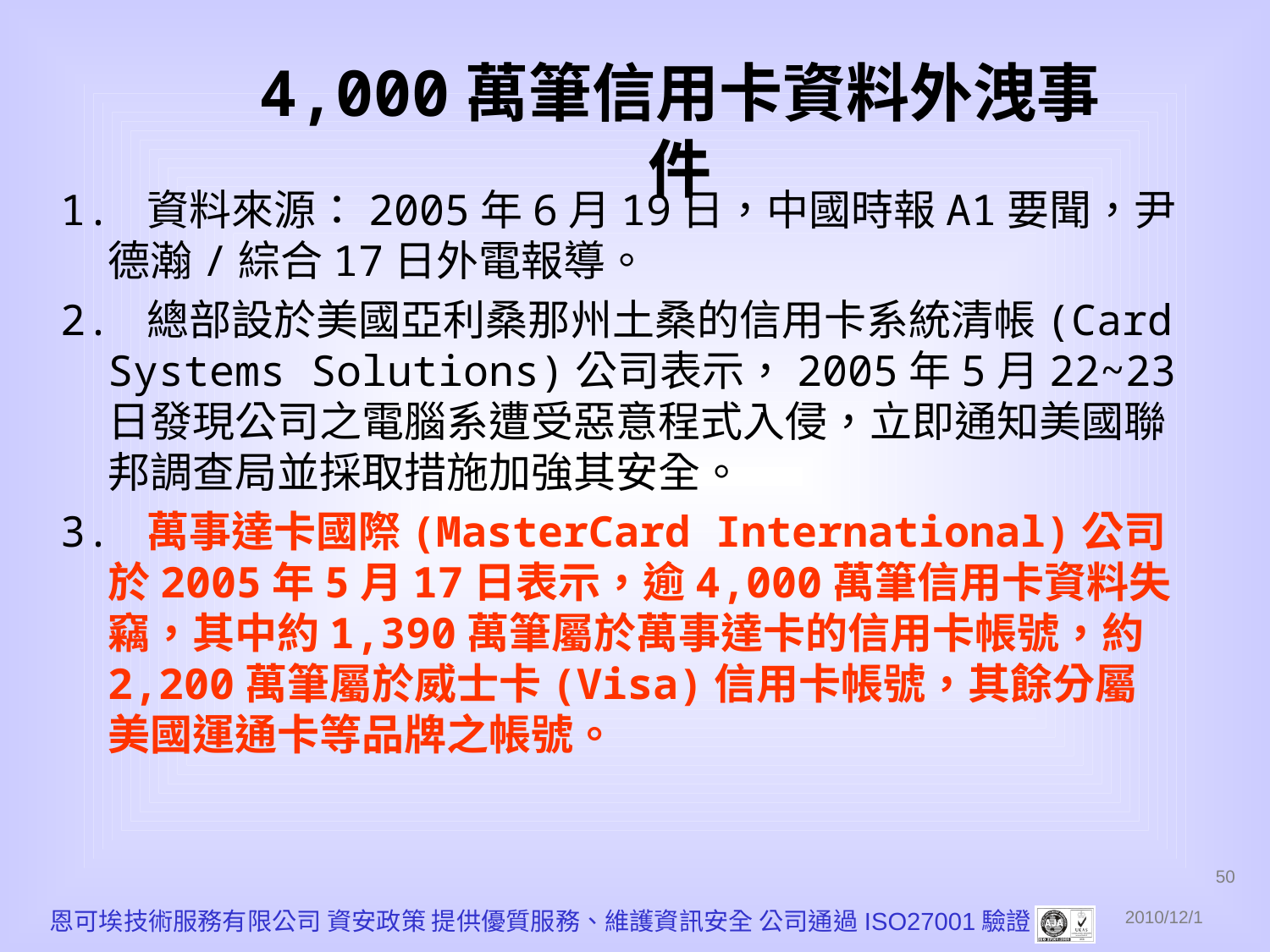

# 4,000萬筆信用卡資料外洩事件
1. 資料來源：2005年6月19日，中國時報A1要聞，尹德瀚/綜合17日外電報導。
2. 總部設於美國亞利桑那州土桑的信用卡系統清帳(Card Systems Solutions)公司表示，2005年5月22~23日發現公司之電腦系遭受惡意程式入侵，立即通知美國聯邦調查局並採取措施加強其安全。
3. 萬事達卡國際(MasterCard International)公司於2005年5月17日表示，逾4,000萬筆信用卡資料失竊，其中約1,390萬筆屬於萬事達卡的信用卡帳號，約2,200萬筆屬於威士卡(Visa)信用卡帳號，其餘分屬美國運通卡等品牌之帳號。
50
恩可埃技術服務有限公司 資安政策 提供優質服務、維護資訊安全 公司通過ISO27001驗證
2010/12/1